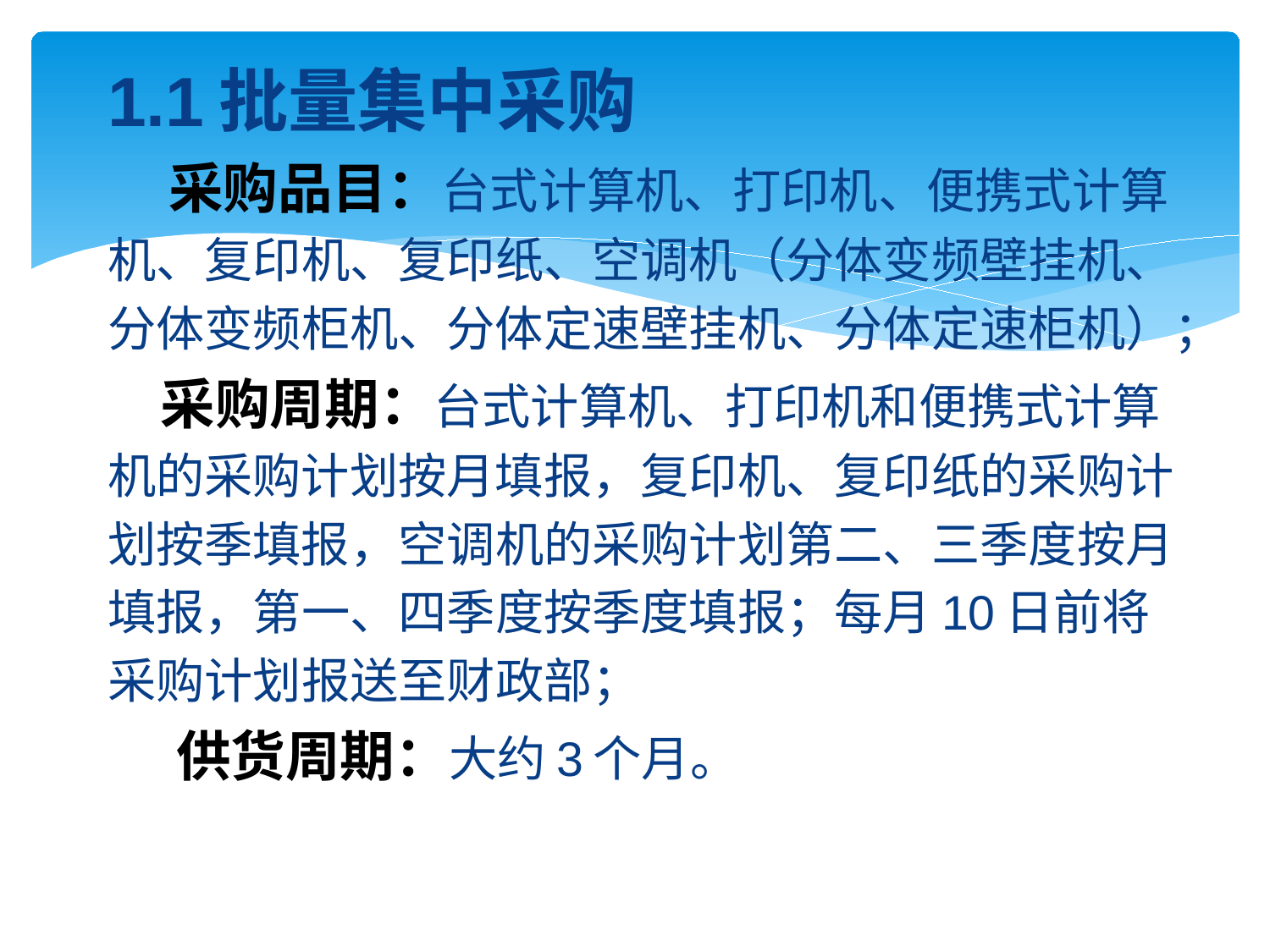

1.1批量集中采购
    采购品目：台式计算机、打印机、便携式计算机、复印机、复印纸、空调机（分体变频壁挂机、分体变频柜机、分体定速壁挂机、分体定速柜机）；
    采购周期：台式计算机、打印机和便携式计算机的采购计划按月填报，复印机、复印纸的采购计划按季填报，空调机的采购计划第二、三季度按月填报，第一、四季度按季度填报；每月10日前将采购计划报送至财政部；
     供货周期：大约3个月。